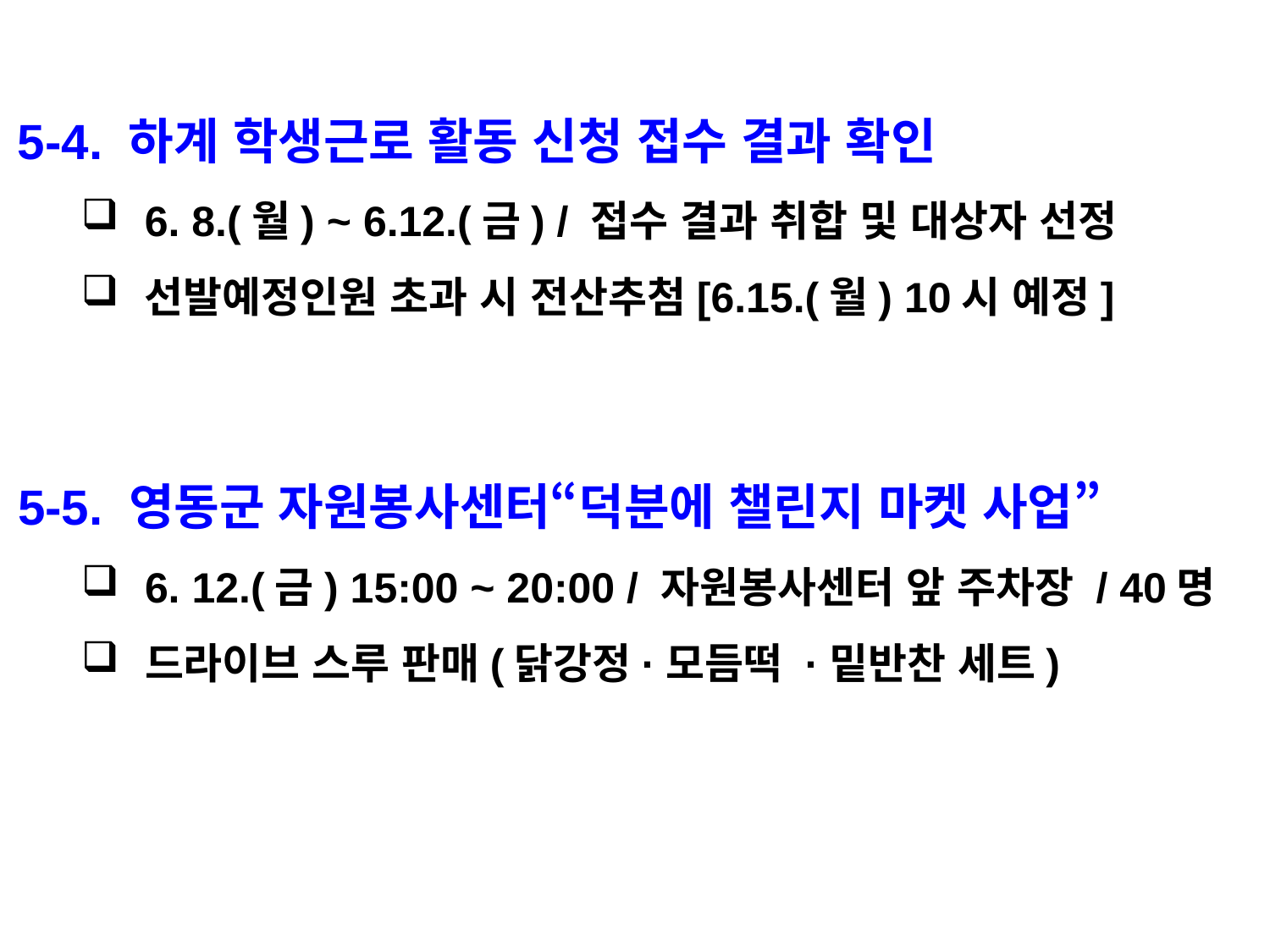

5-4. 하계 학생근로 활동 신청 접수 결과 확인
6. 8.(월) ~ 6.12.(금) / 접수 결과 취합 및 대상자 선정
선발예정인원 초과 시 전산추첨[6.15.(월) 10시 예정]
5-5. 영동군 자원봉사센터“덕분에 챌린지 마켓 사업”
6. 12.(금) 15:00 ~ 20:00 / 자원봉사센터 앞 주차장 / 40명
드라이브 스루 판매(닭강정·모듬떡 ·밑반찬 세트)